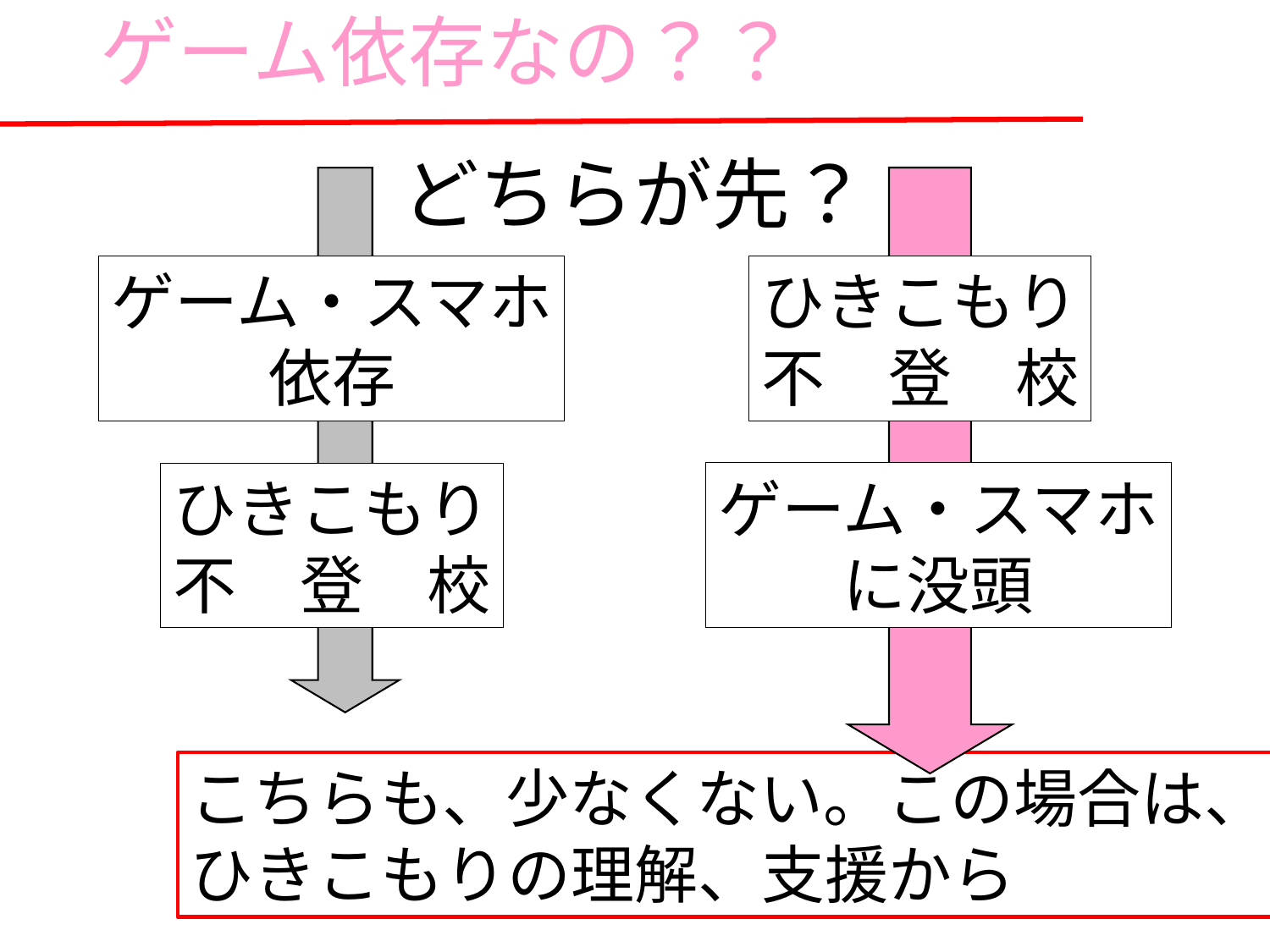

# ゲーム依存なの？？
どちらが先？

ゲーム・スマホ
依存
ひきこもり
不　登　校
ゲーム・スマホ
に没頭
ひきこもり
不　登　校
こちらも、少なくない。この場合は、
ひきこもりの理解、支援から